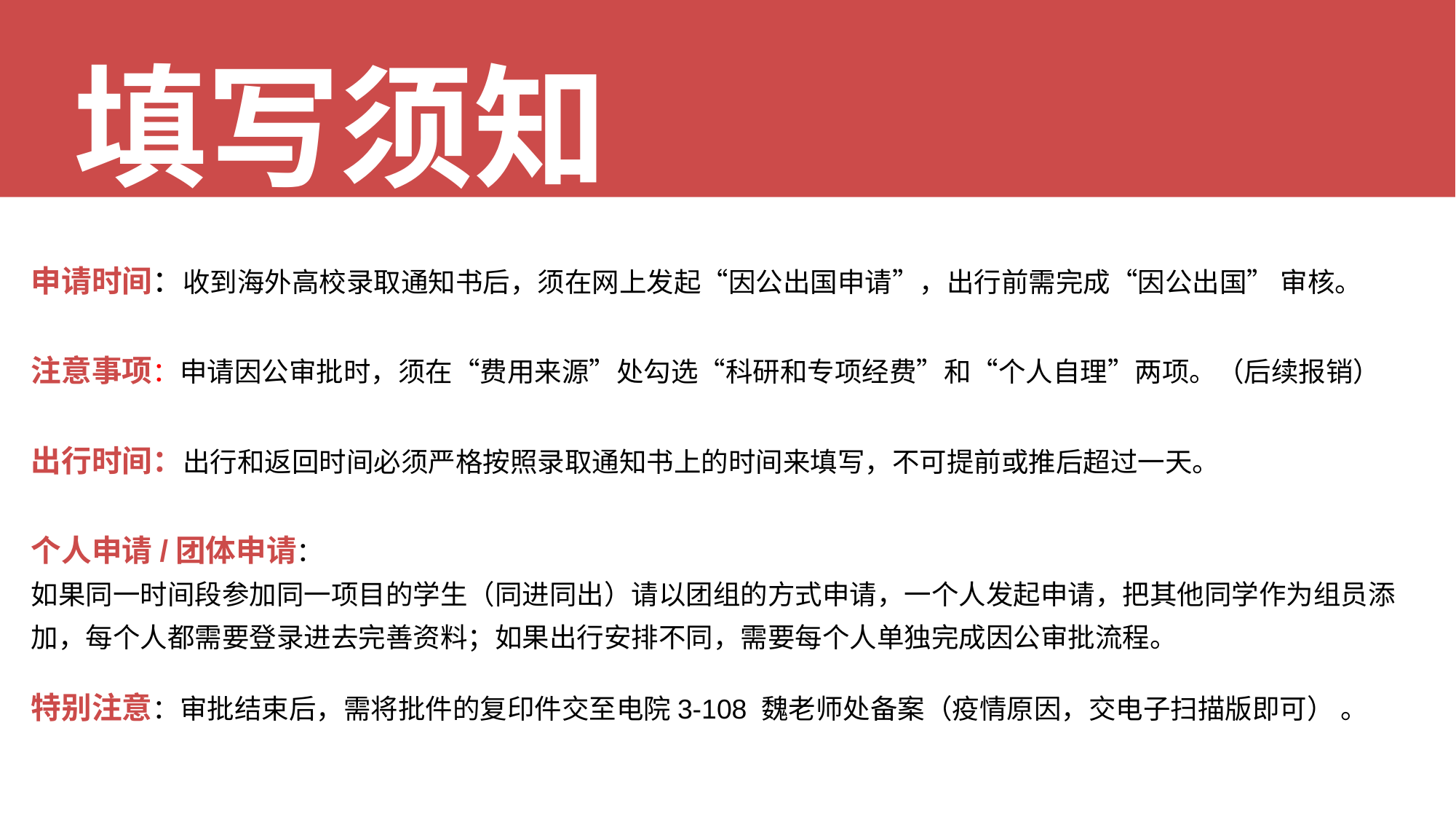

填写须知
申请时间：收到海外高校录取通知书后，须在网上发起“因公出国申请”，出行前需完成“因公出国” 审核。

注意事项：申请因公审批时，须在“费用来源”处勾选“科研和专项经费”和“个人自理”两项。（后续报销）

出行时间：出行和返回时间必须严格按照录取通知书上的时间来填写，不可提前或推后超过一天。

个人申请/团体申请：
如果同一时间段参加同一项目的学生（同进同出）请以团组的方式申请，一个人发起申请，把其他同学作为组员添加，每个人都需要登录进去完善资料；如果出行安排不同，需要每个人单独完成因公审批流程。

特别注意：审批结束后，需将批件的复印件交至电院3-108 魏老师处备案（疫情原因，交电子扫描版即可） 。